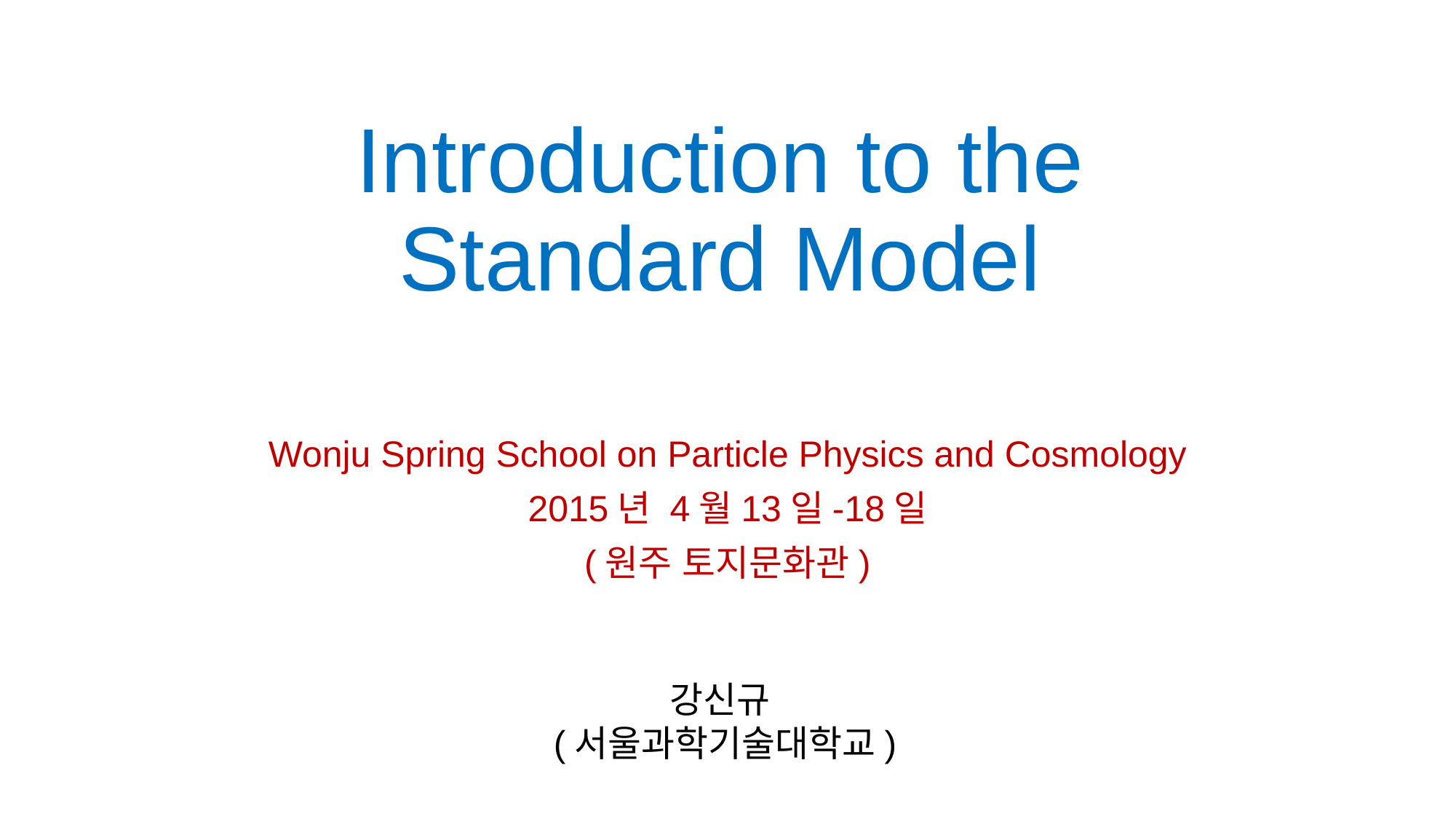

# Introduction to the Standard Model
Wonju Spring School on Particle Physics and Cosmology
2015년 4월13일-18일
(원주 토지문화관)

강신규
 (서울과학기술대학교)